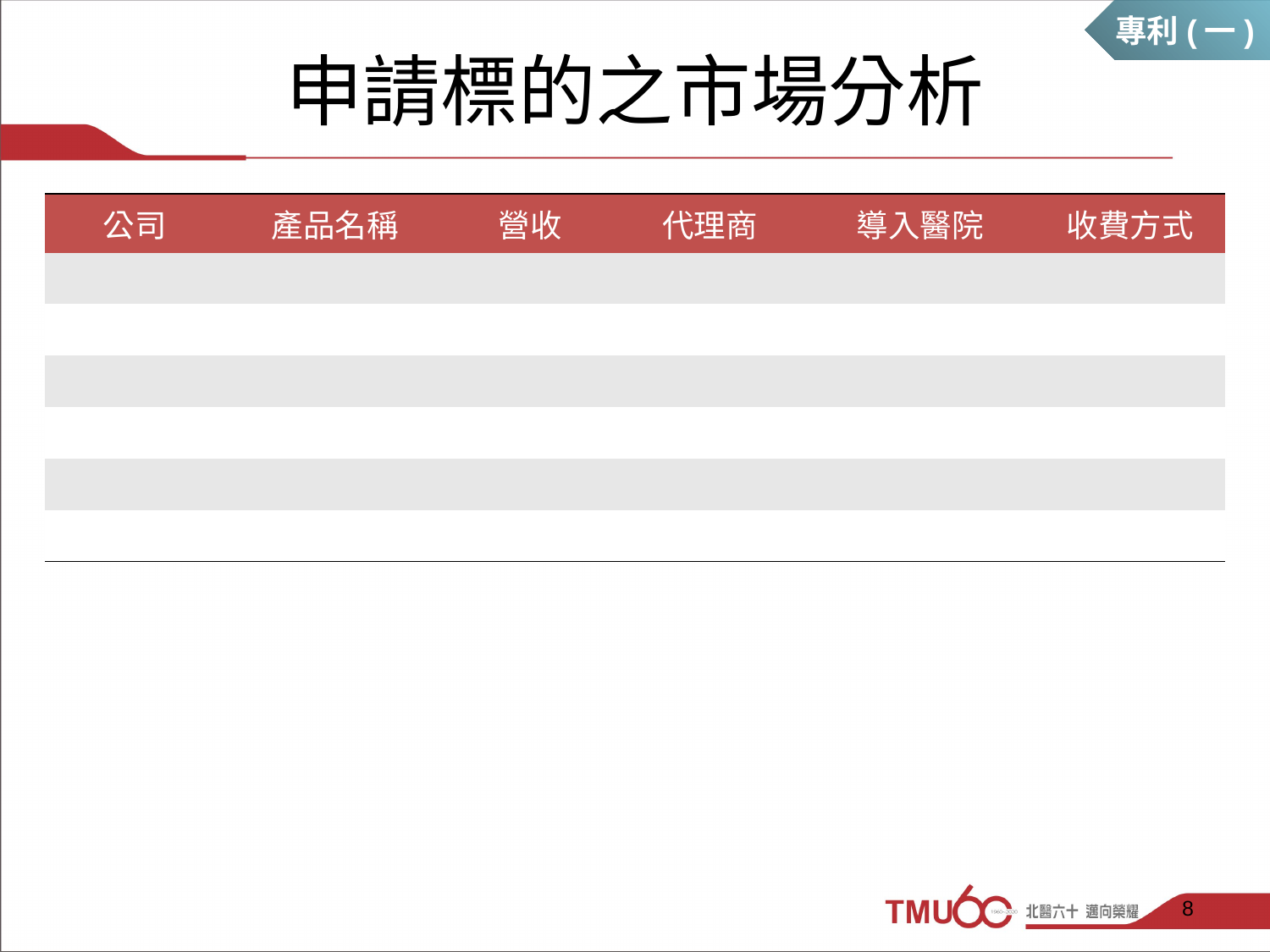

專利(一)
申請標的之市場分析
| 公司 | 產品名稱 | 營收 | 代理商 | 導入醫院 | 收費方式 |
| --- | --- | --- | --- | --- | --- |
|  |  |  |  |  |  |
|  |  |  |  |  |  |
|  |  |  |  |  |  |
|  |  |  |  |  |  |
|  |  |  |  |  |  |
|  |  |  |  |  |  |
8